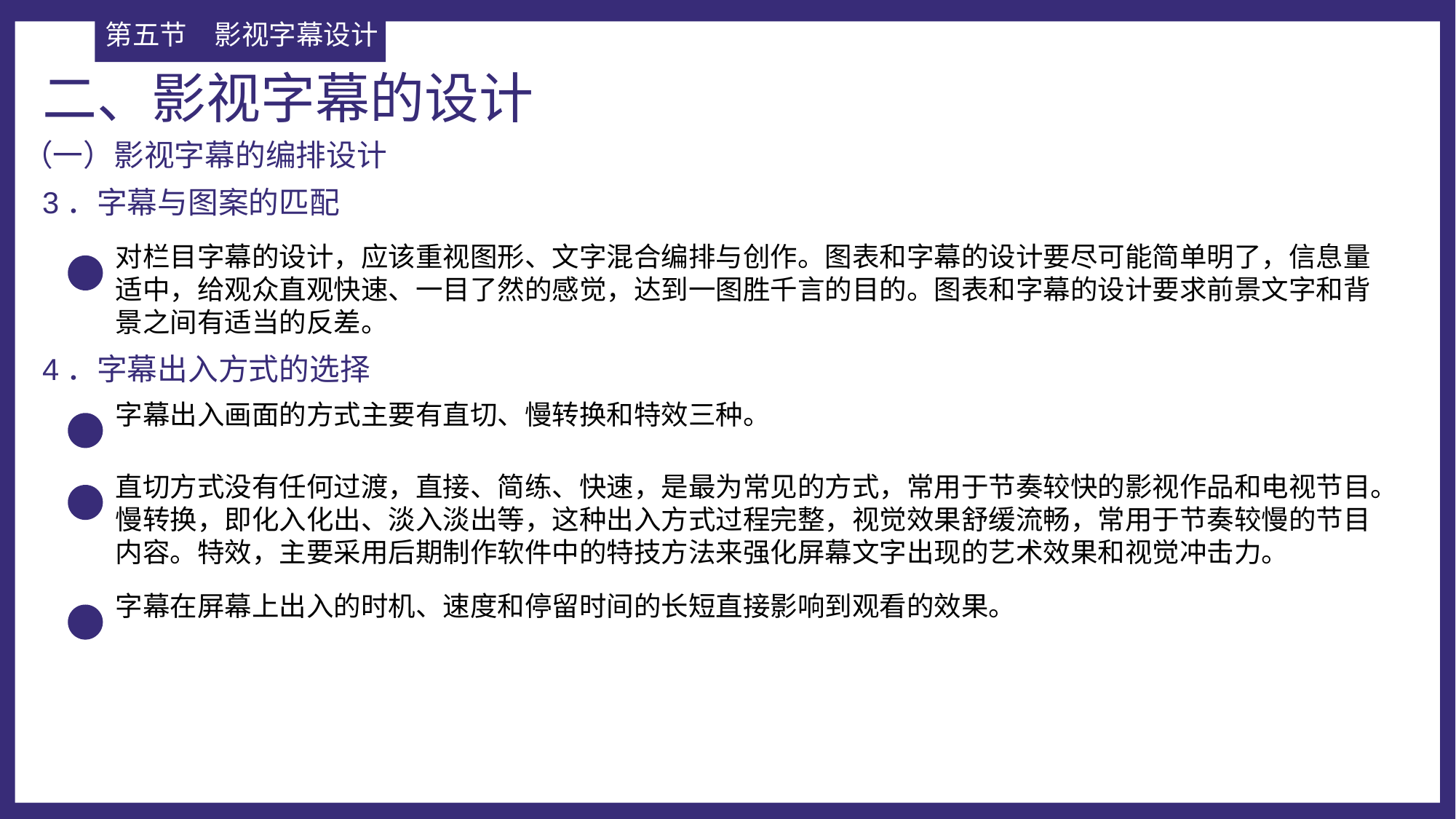

第五节	影视字幕设计
二、影视字幕的设计
（一）影视字幕的编排设计
3．字幕与图案的匹配
对栏目字幕的设计，应该重视图形、文字混合编排与创作。图表和字幕的设计要尽可能简单明了，信息量适中，给观众直观快速、一目了然的感觉，达到一图胜千言的目的。图表和字幕的设计要求前景文字和背景之间有适当的反差。

4．字幕出入方式的选择
字幕出入画面的方式主要有直切、慢转换和特效三种。

直切方式没有任何过渡，直接、简练、快速，是最为常见的方式，常用于节奏较快的影视作品和电视节目。慢转换，即化入化出、淡入淡出等，这种出入方式过程完整，视觉效果舒缓流畅，常用于节奏较慢的节目内容。特效，主要采用后期制作软件中的特技方法来强化屏幕文字出现的艺术效果和视觉冲击力。

字幕在屏幕上出入的时机、速度和停留时间的长短直接影响到观看的效果。